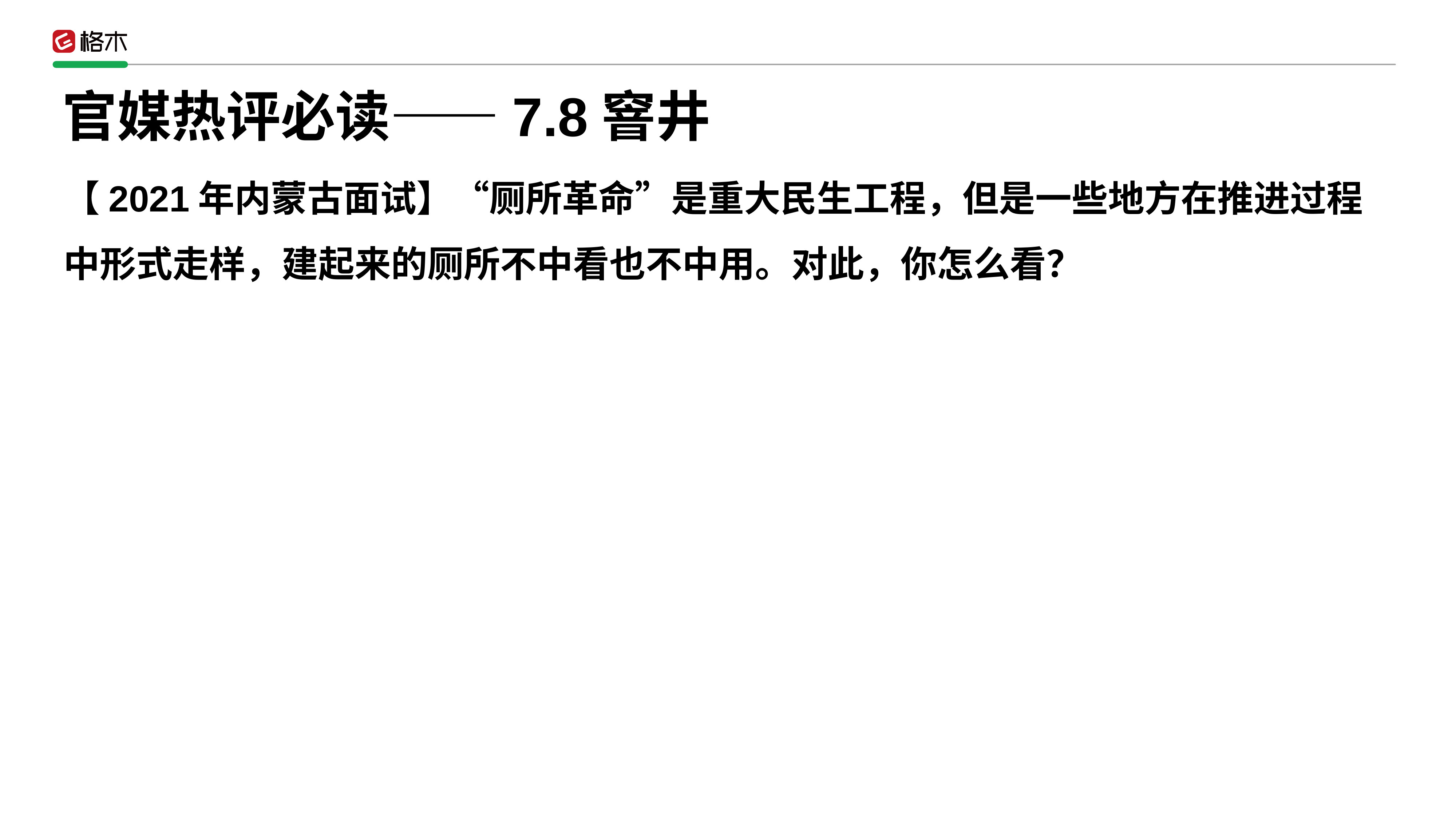

官媒热评必读——7.8窨井
【2021年内蒙古面试】“厕所革命”是重大民生工程，但是一些地方在推进过程中形式走样，建起来的厕所不中看也不中用。对此，你怎么看？